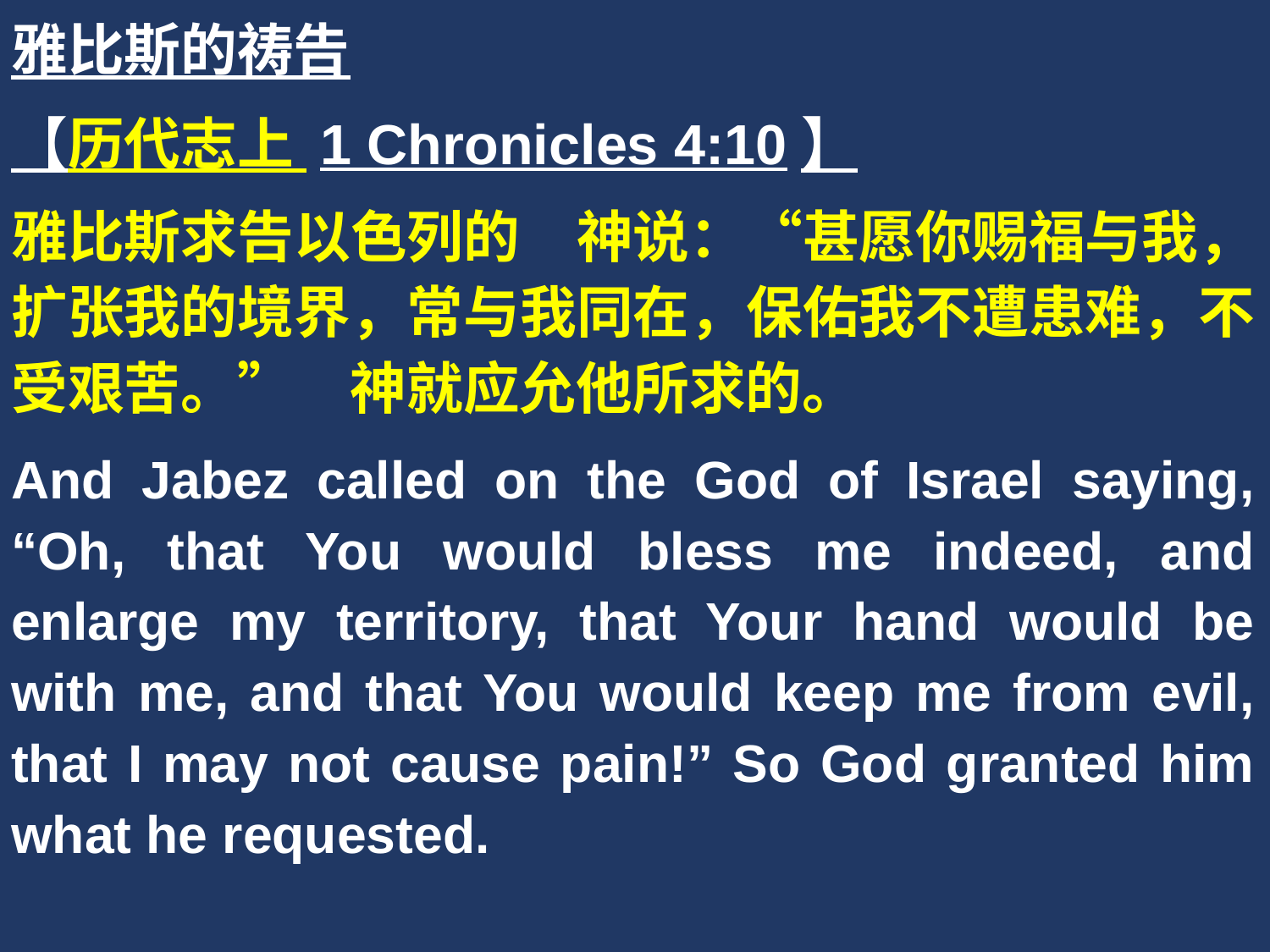

雅比斯的祷告
【历代志上 1 Chronicles 4:10】
雅比斯求告以色列的　神说：“甚愿你赐福与我，扩张我的境界，常与我同在，保佑我不遭患难，不受艰苦。”　神就应允他所求的。
And Jabez called on the God of Israel saying, “Oh, that You would bless me indeed, and enlarge my territory, that Your hand would be with me, and that You would keep me from evil, that I may not cause pain!” So God granted him what he requested.